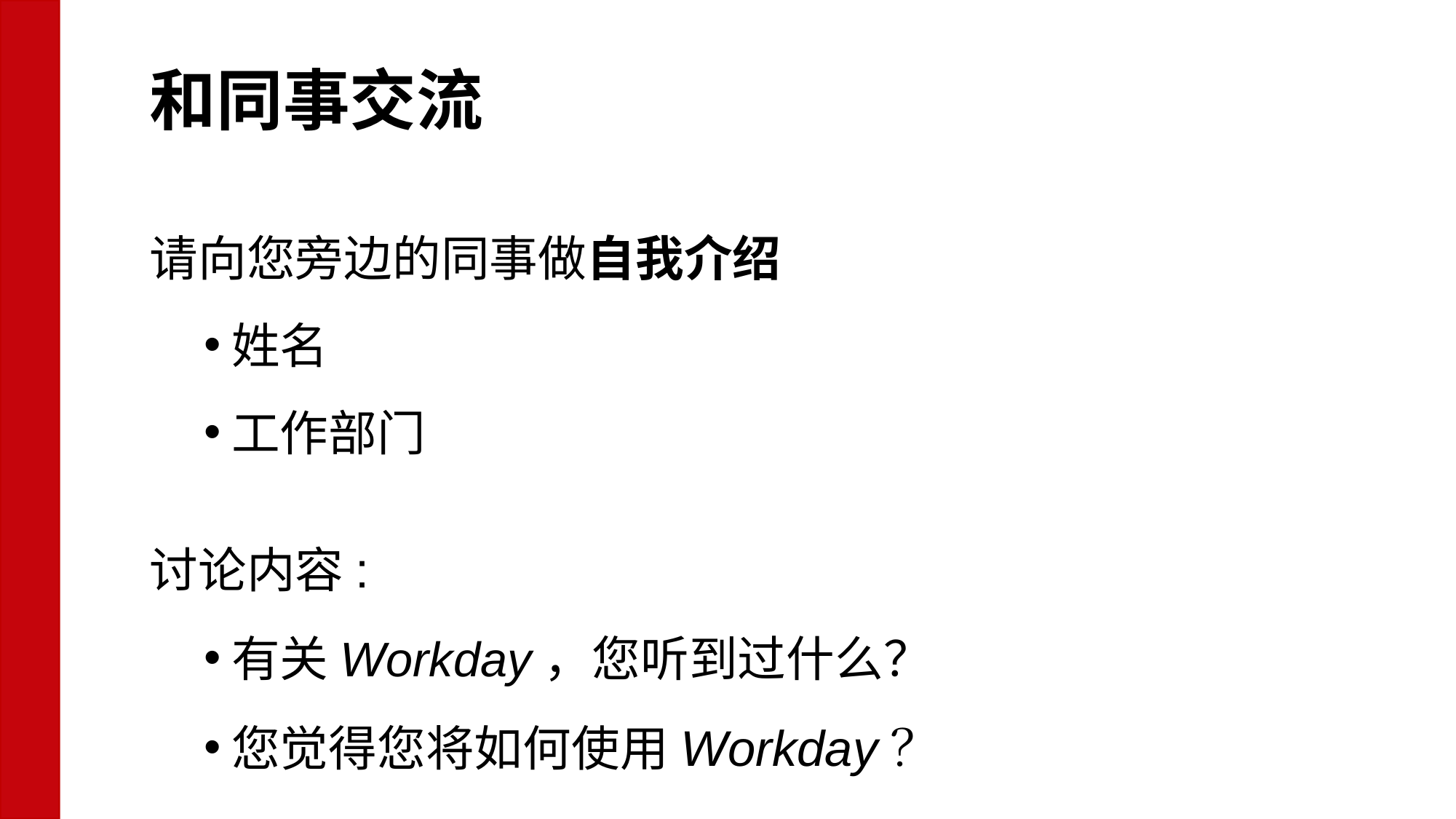

# 和同事交流
请向您旁边的同事做自我介绍
姓名
工作部门

讨论内容:
有关Workday，您听到过什么？
您觉得您将如何使用Workday？